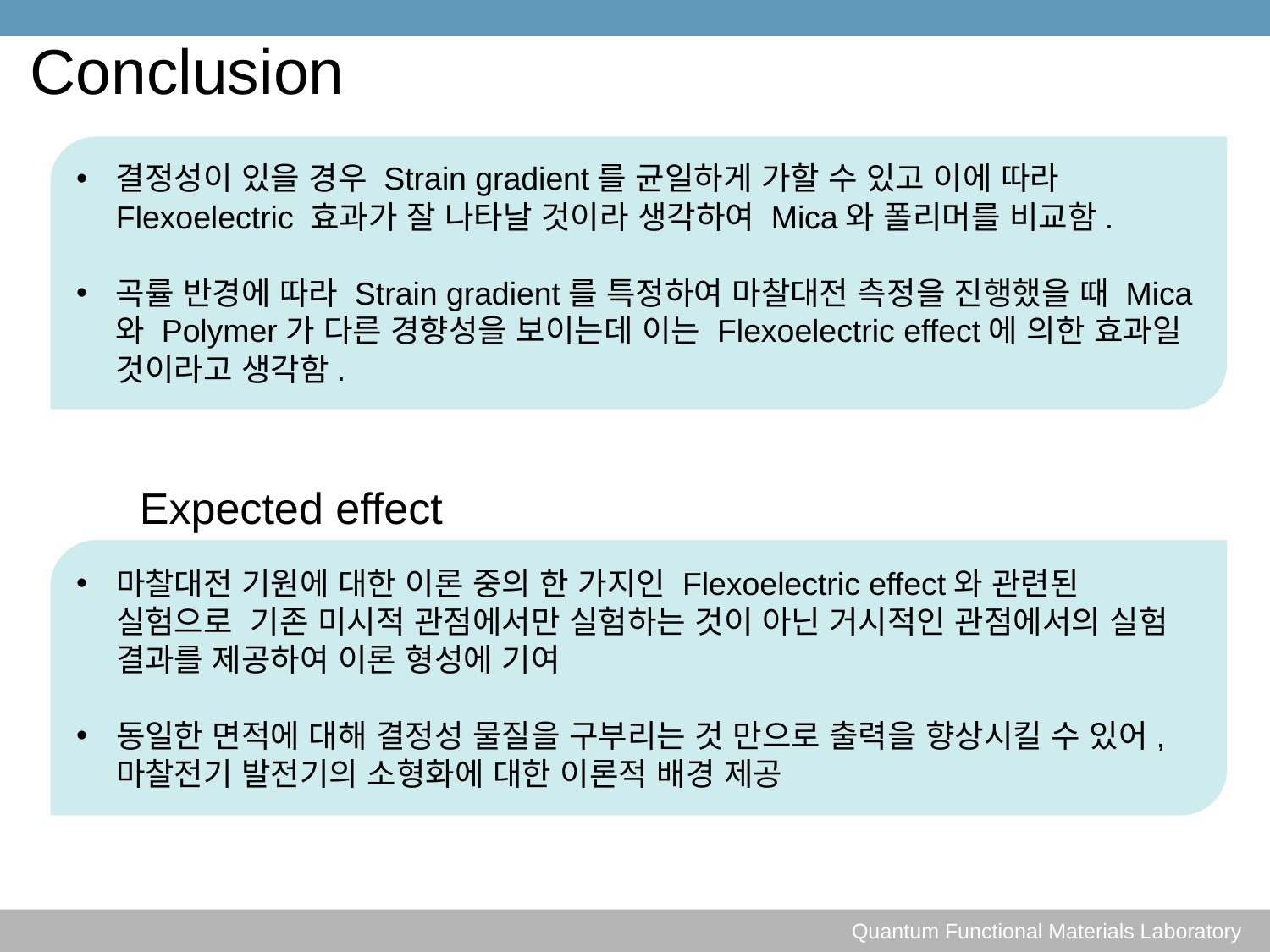

Conclusion
결정성이 있을 경우 Strain gradient를 균일하게 가할 수 있고 이에 따라 Flexoelectric 효과가 잘 나타날 것이라 생각하여 Mica와 폴리머를 비교함.

곡률 반경에 따라 Strain gradient를 특정하여 마찰대전 측정을 진행했을 때 Mica와 Polymer가 다른 경향성을 보이는데 이는 Flexoelectric effect에 의한 효과일 것이라고 생각함.
	Expected effect
마찰대전 기원에 대한 이론 중의 한 가지인 Flexoelectric effect와 관련된 실험으로  기존 미시적 관점에서만 실험하는 것이 아닌 거시적인 관점에서의 실험 결과를 제공하여 이론 형성에 기여

동일한 면적에 대해 결정성 물질을 구부리는 것 만으로 출력을 향상시킬 수 있어, 마찰전기 발전기의 소형화에 대한 이론적 배경 제공